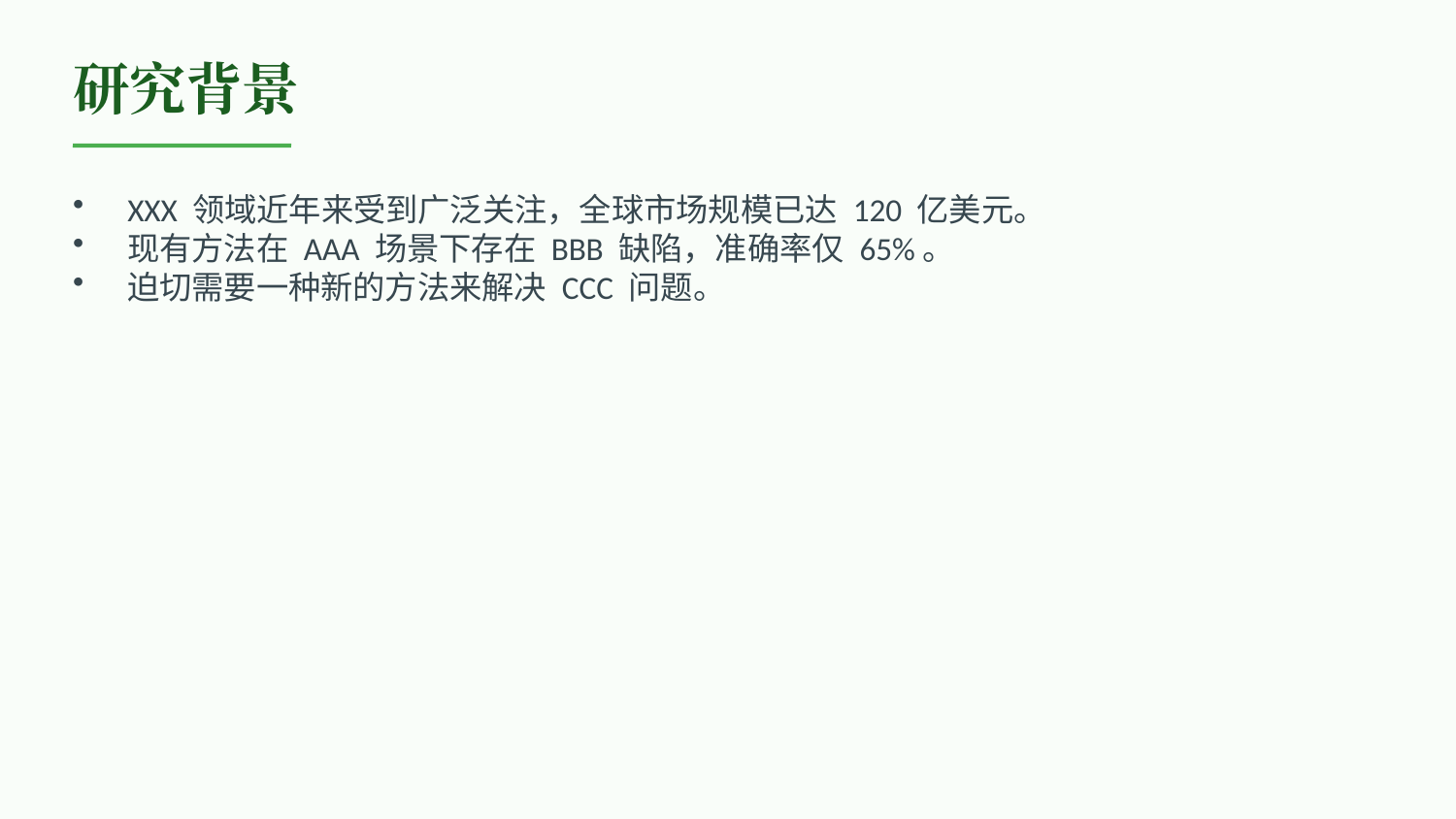

研究背景

XXX 领域近年来受到广泛关注，全球市场规模已达 120 亿美元。
现有方法在 AAA 场景下存在 BBB 缺陷，准确率仅 65%。
迫切需要一种新的方法来解决 CCC 问题。